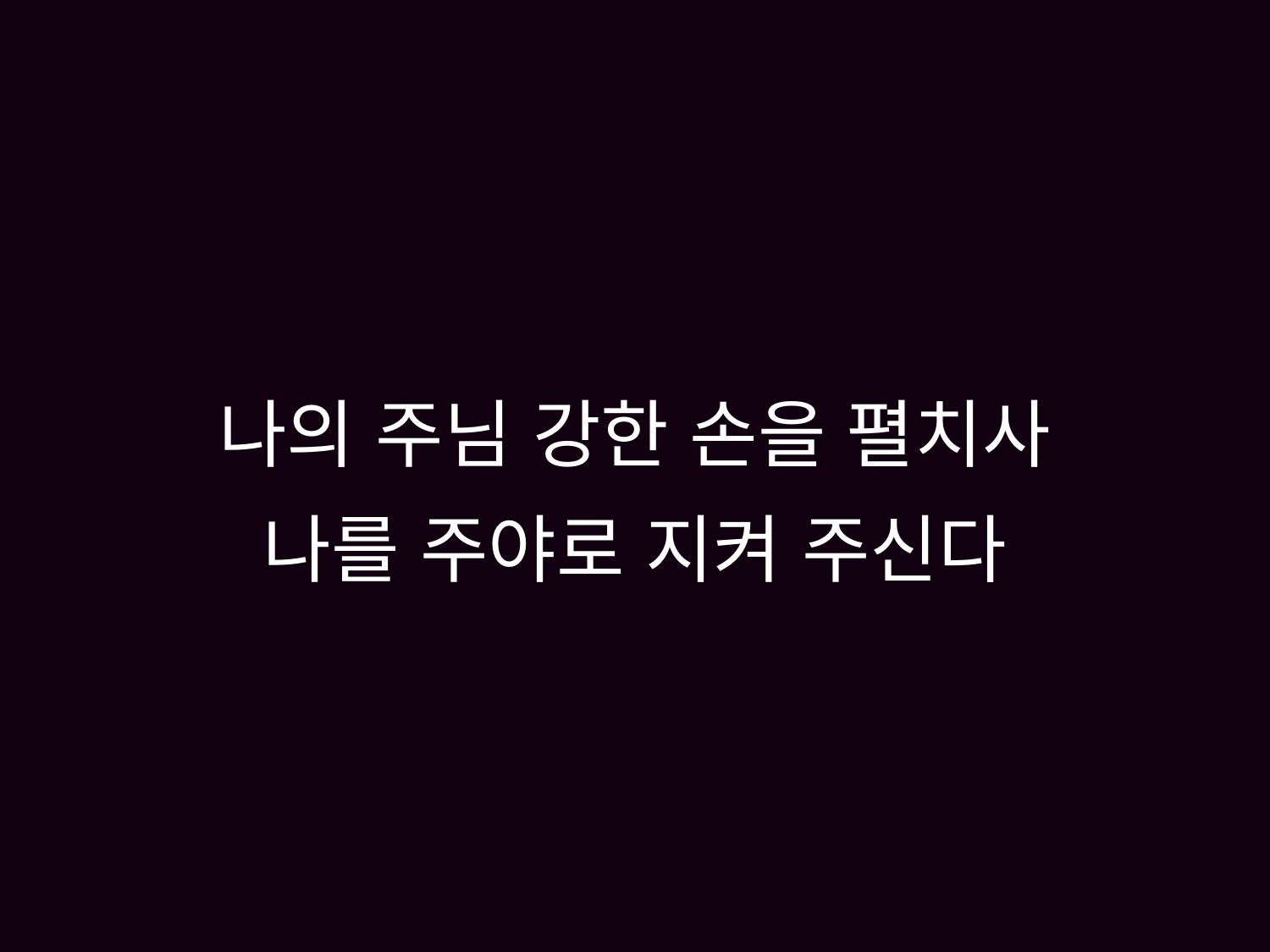

# 나의 주님 강한 손을 펼치사 나를 주야로 지켜 주신다